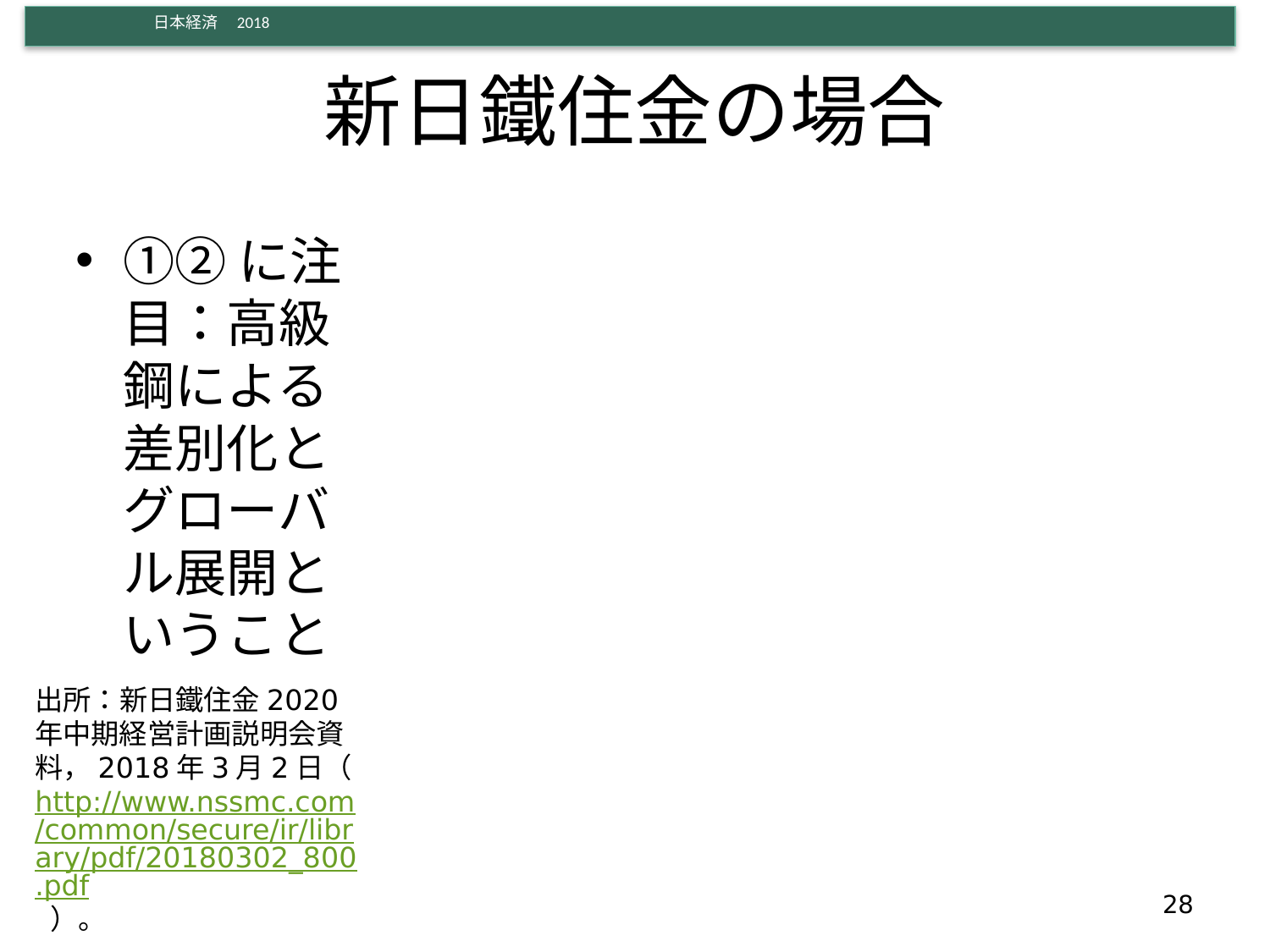

# 新日鐵住金の場合
①②に注目：高級鋼による差別化とグローバル展開ということ
出所：新日鐵住金2020年中期経営計画説明会資料，2018年3月2日（ http://www.nssmc.com/common/secure/ir/library/pdf/20180302_800.pdf ）。
28